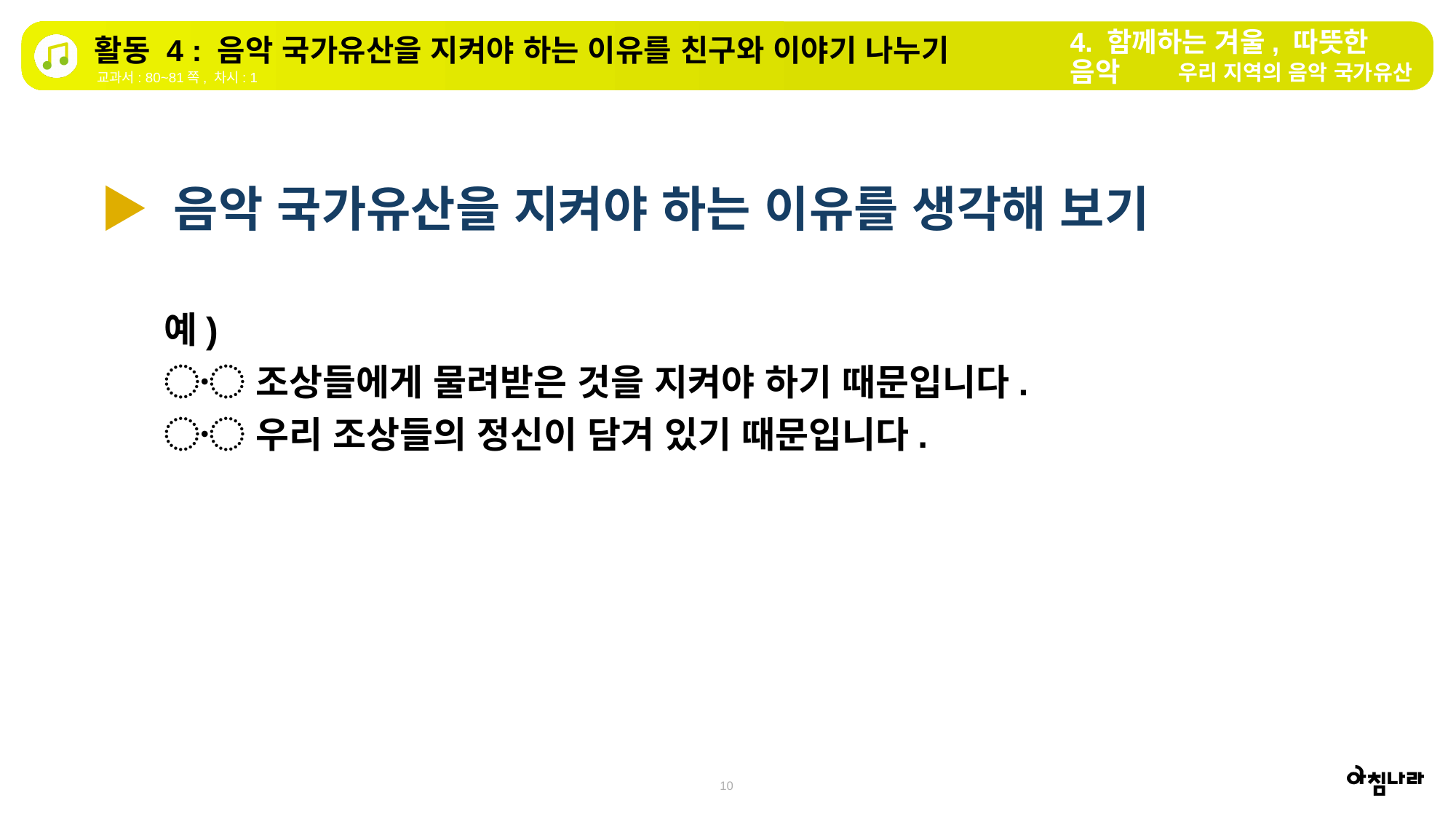

4. 함께하는 겨울, 따뜻한 음악
활동 4 : 음악 국가유산을 지켜야 하는 이유를 친구와 이야기 나누기
우리 지역의 음악 국가유산
교과서: 80~81쪽, 차시: 1
▶ 음악 국가유산을 지켜야 하는 이유를 생각해 보기
예)
〮 조상들에게 물려받은 것을 지켜야 하기 때문입니다.
〮 우리 조상들의 정신이 담겨 있기 때문입니다.
10